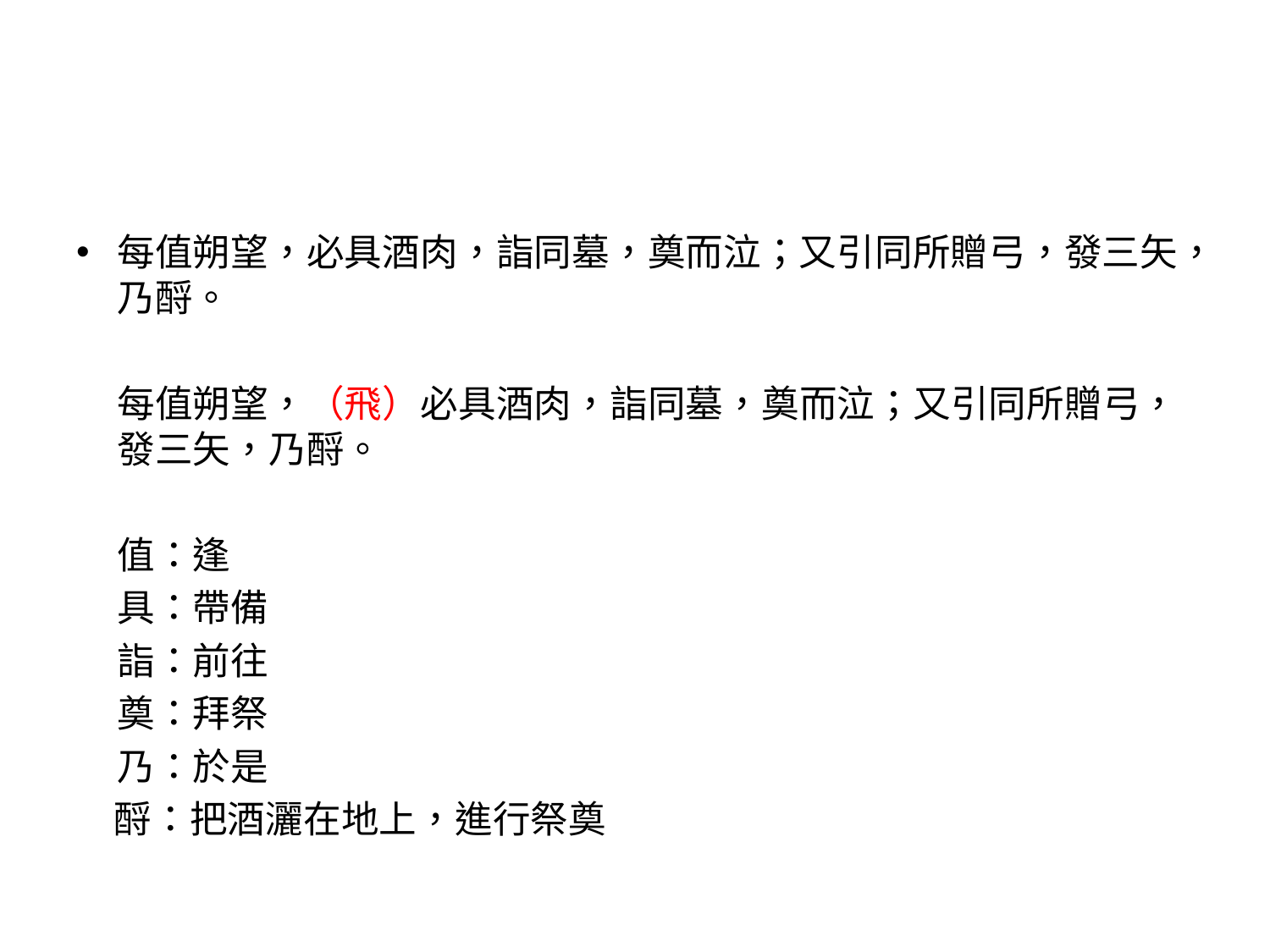

#
每值朔望，必具酒肉，詣同墓，奠而泣；又引同所贈弓，發三矢，乃酹。

	每值朔望，（飛）必具酒肉，詣同墓，奠而泣；又引同所贈弓，發三矢，乃酹。

	值：逢
	具：帶備
	詣：前往
	奠：拜祭
	乃：於是
　酹：把酒灑在地上，進行祭奠